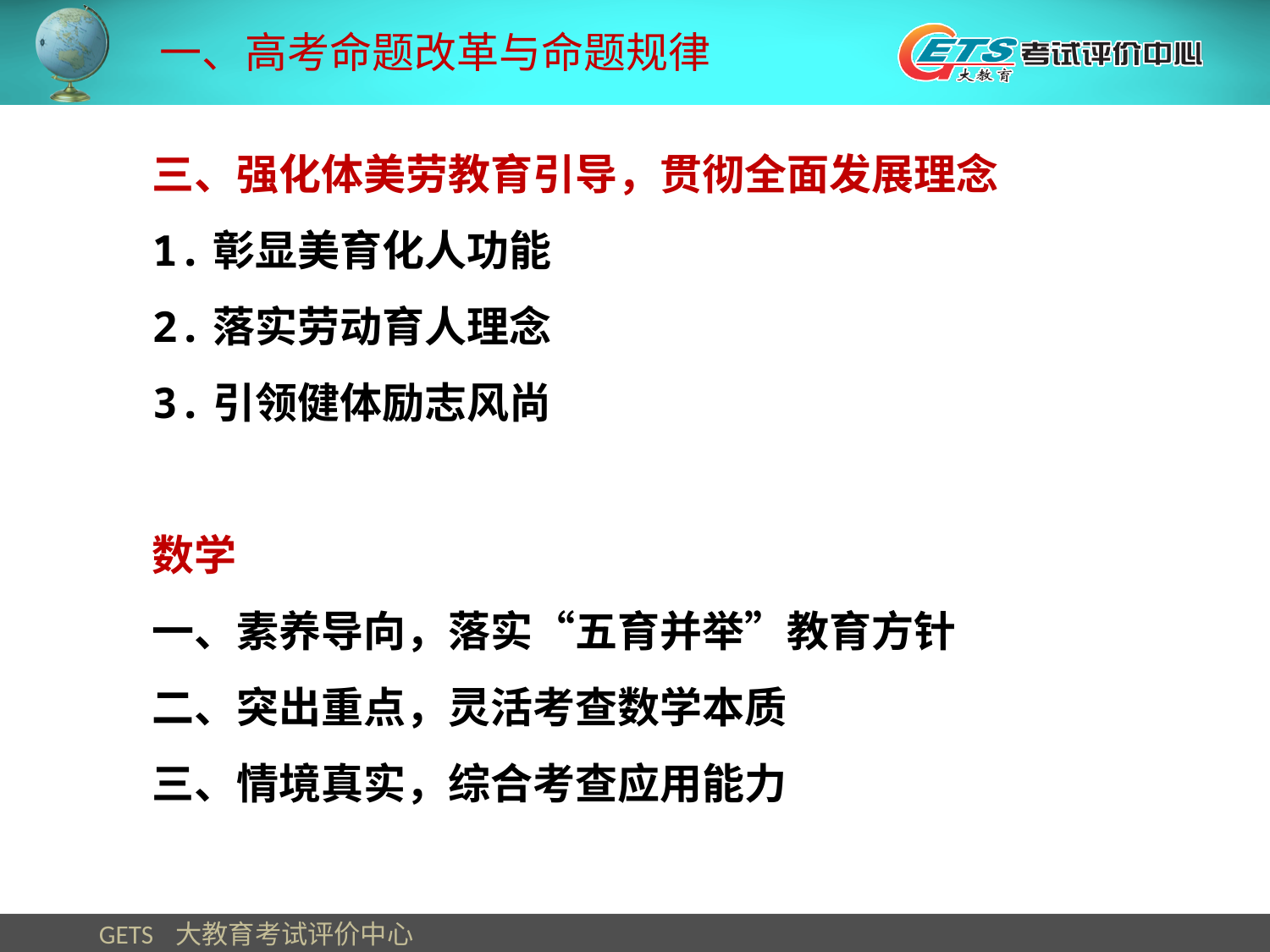

一、高考命题改革与命题规律
三、强化体美劳教育引导，贯彻全面发展理念
1.彰显美育化人功能
2.落实劳动育人理念
3.引领健体励志风尚

数学
一、素养导向，落实“五育并举”教育方针
二、突出重点，灵活考查数学本质
三、情境真实，综合考查应用能力